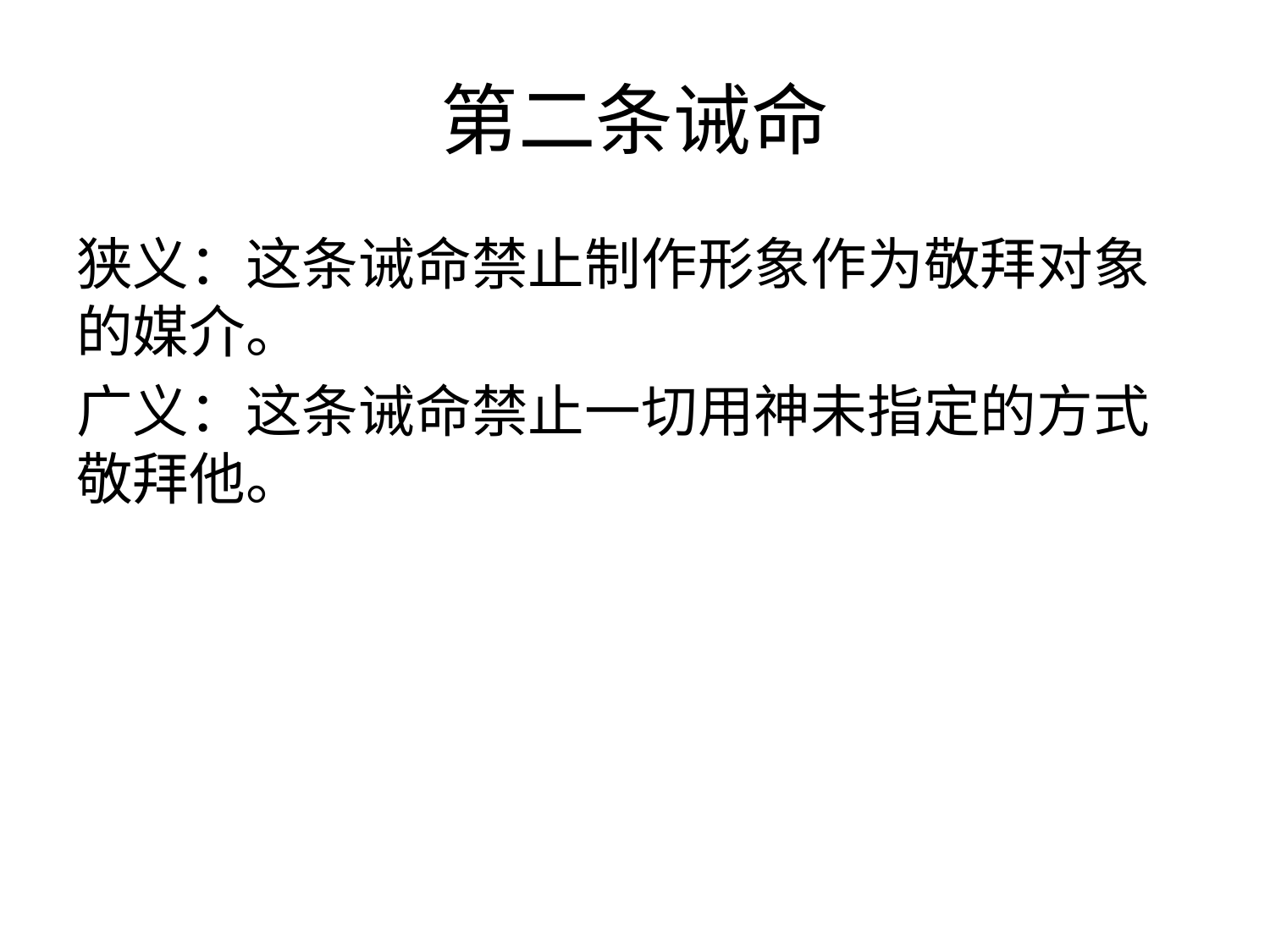

# 第二条诫命
狭义：这条诫命禁止制作形象作为敬拜对象的媒介。
广义：这条诫命禁止一切用神未指定的方式敬拜他。